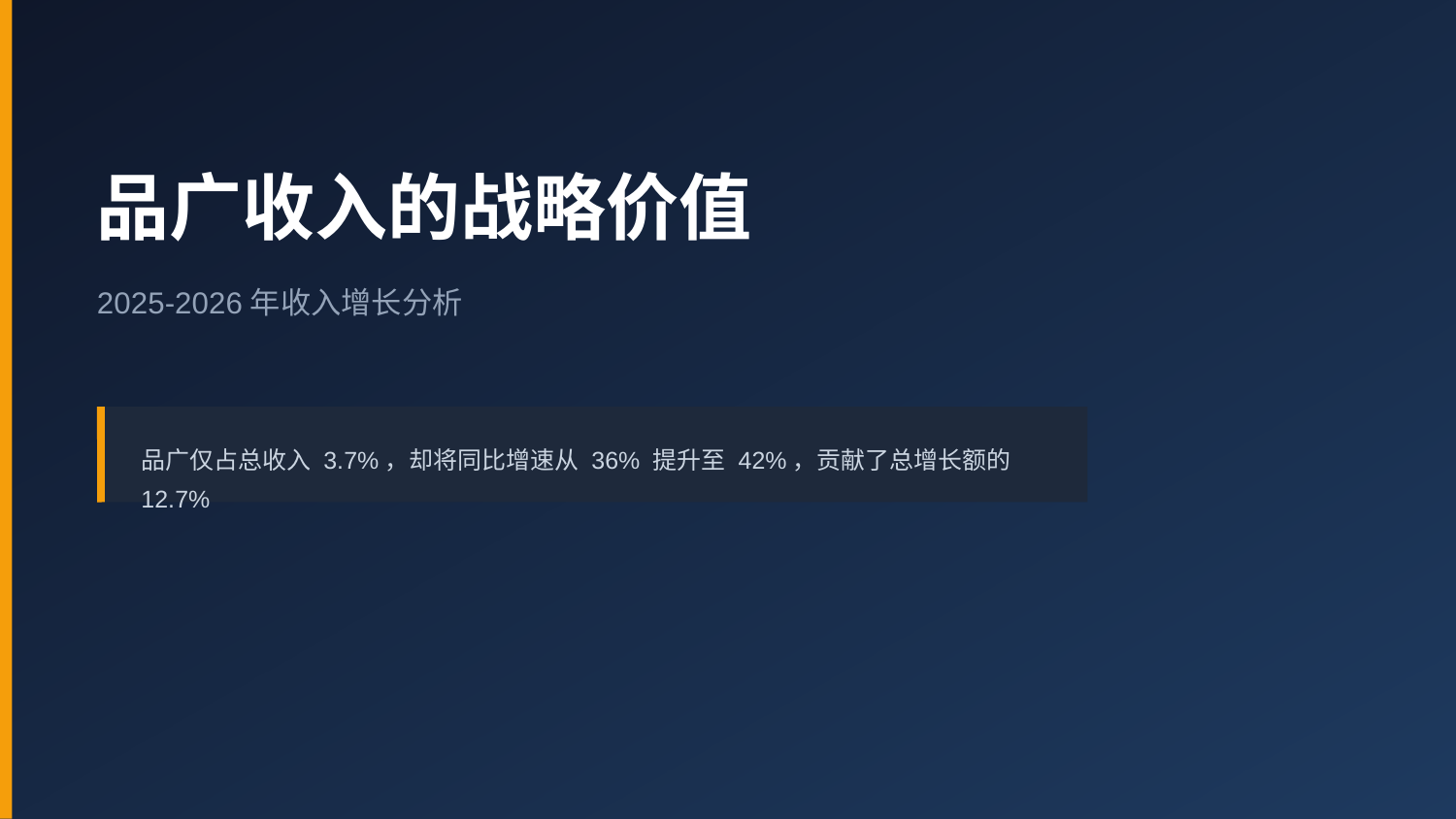

品广收入的战略价值
2025-2026年收入增长分析

品广仅占总收入 3.7%，却将同比增速从 36% 提升至 42%，贡献了总增长额的 12.7%